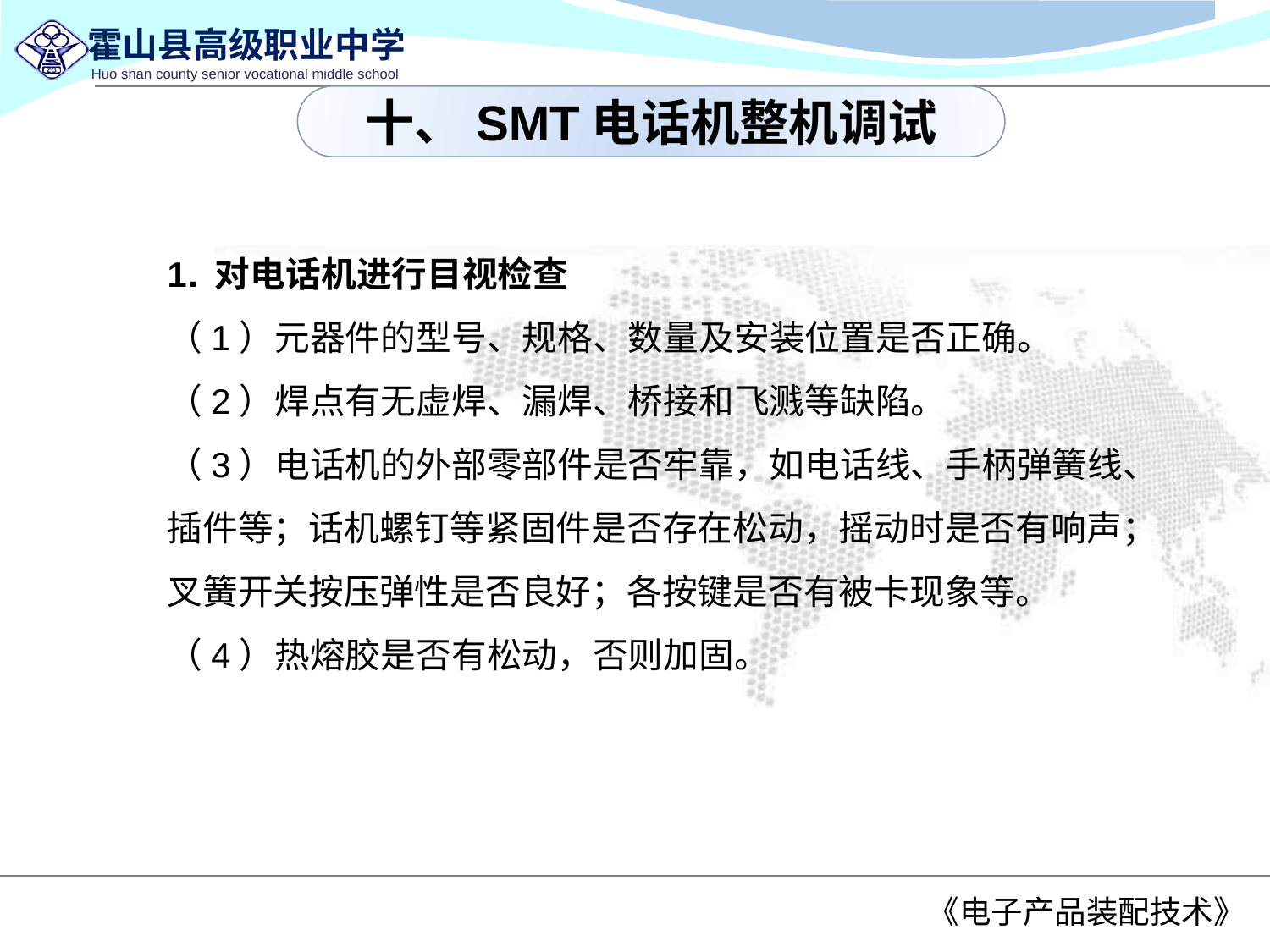

十、SMT电话机整机调试
对电话机进行目视检查
（1）元器件的型号、规格、数量及安装位置是否正确。
（2）焊点有无虚焊、漏焊、桥接和飞溅等缺陷。
（3）电话机的外部零部件是否牢靠，如电话线、手柄弹簧线、插件等；话机螺钉等紧固件是否存在松动，摇动时是否有响声；叉簧开关按压弹性是否良好；各按键是否有被卡现象等。
（4）热熔胶是否有松动，否则加固。